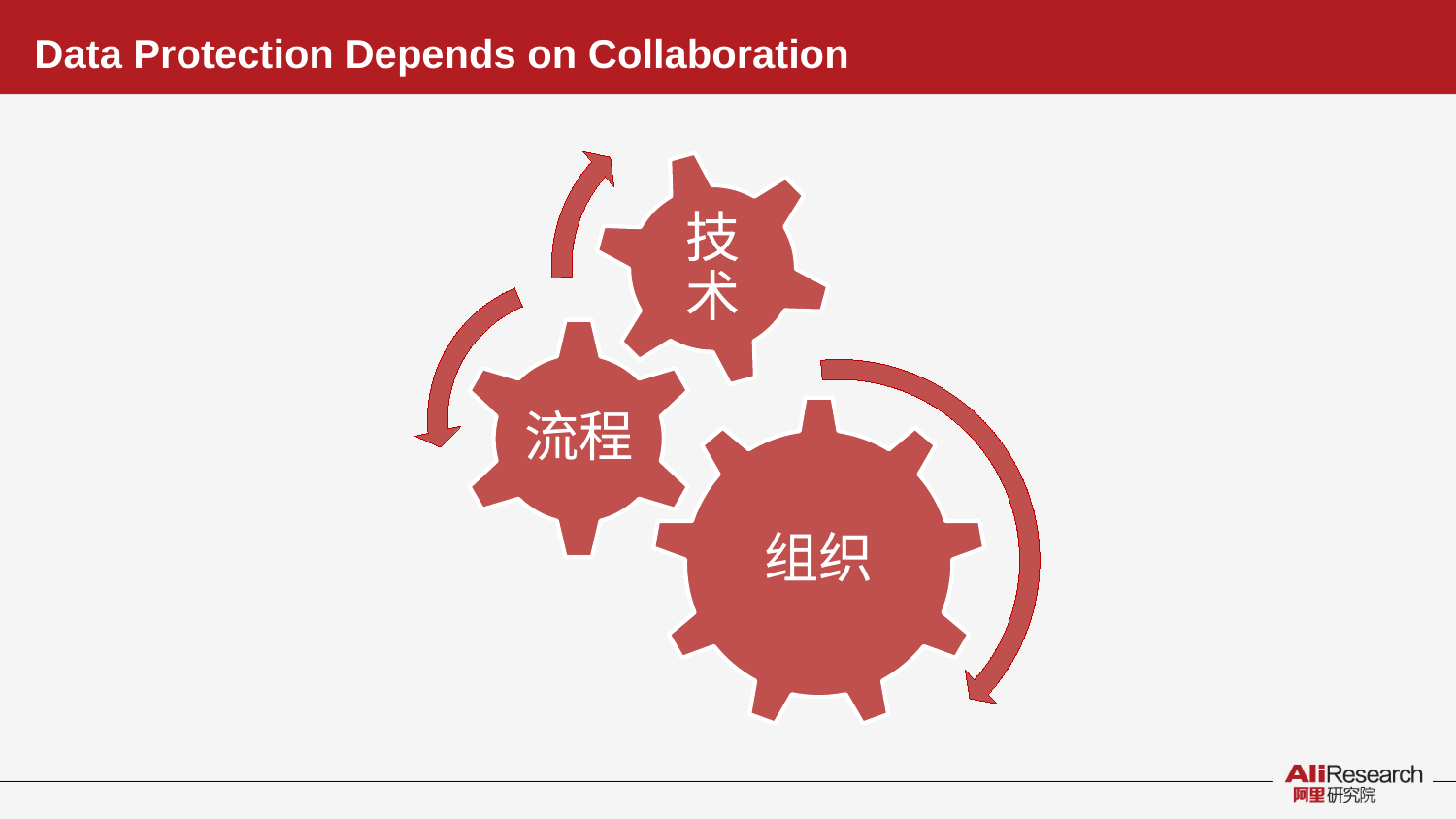

# Data Protection Depends on Collaboration
组织
流程
技术